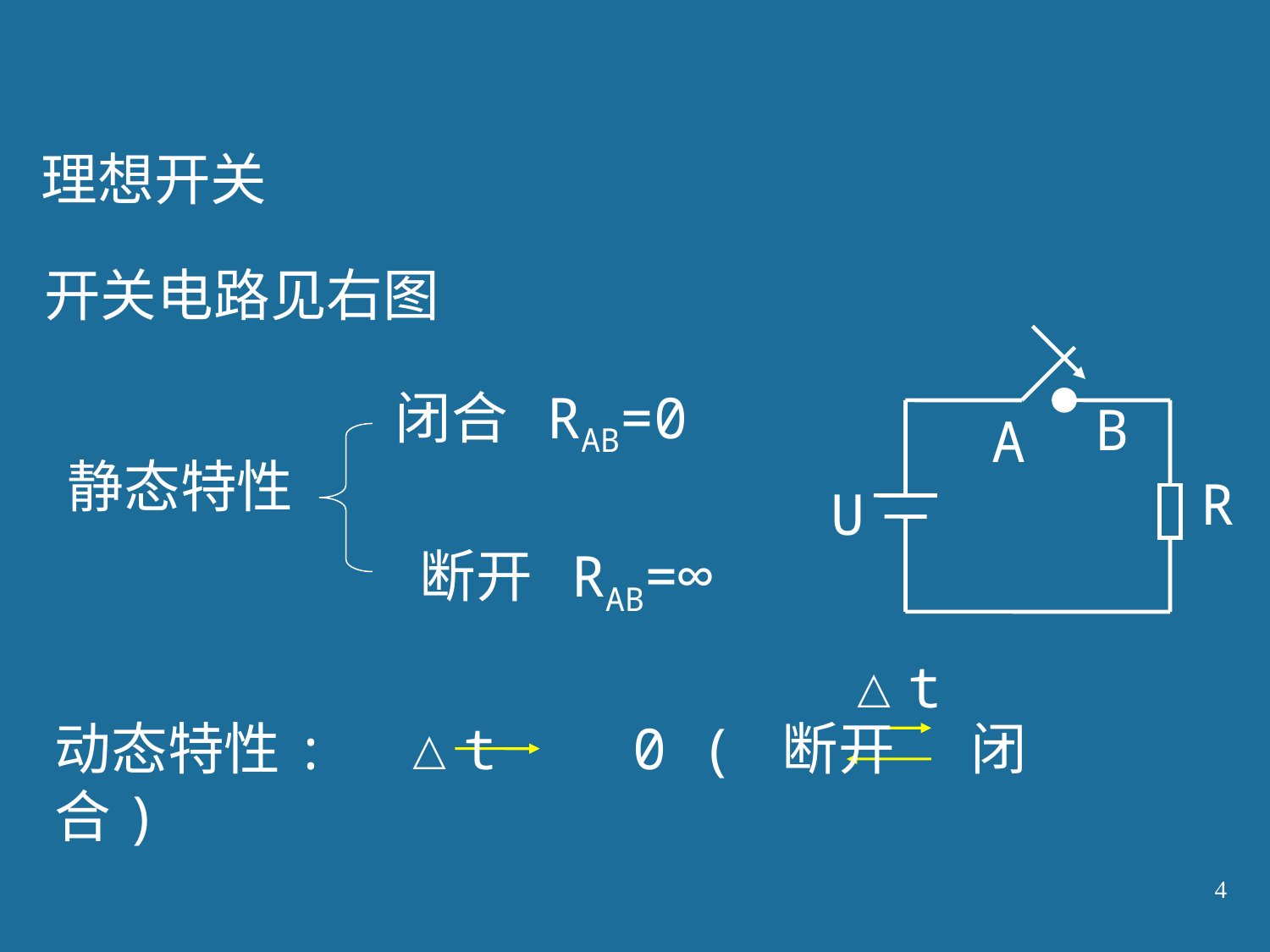

理想开关
开关电路见右图

B

A

R
U

闭合  RAB=0

静态特性
断开  RAB=∞
△t
动态特性:  △t    0 ( 断开      闭合)

4